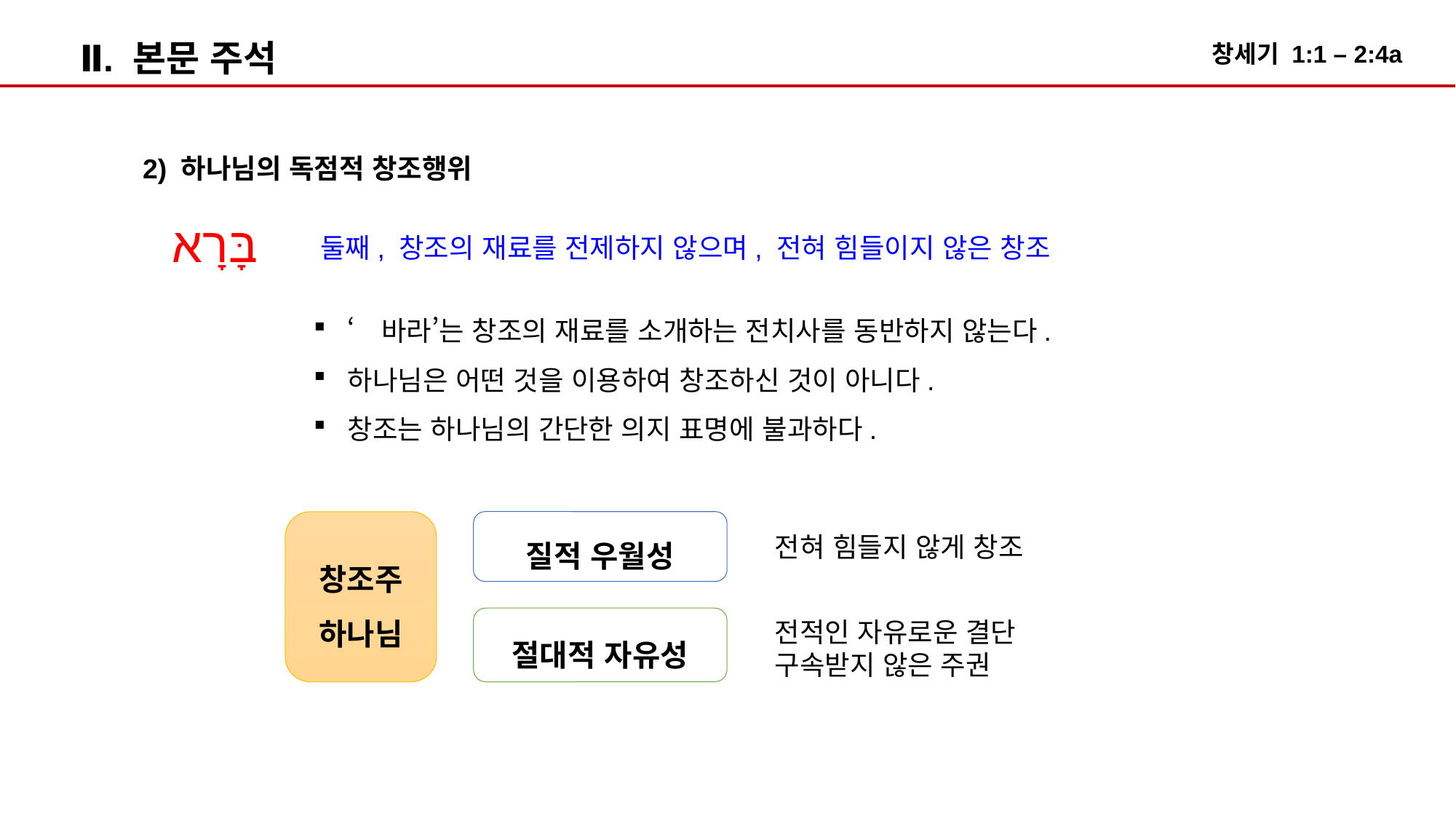

Ⅱ. 본문 주석
2) 하나님의 독점적 창조행위
בָּרָא
둘째, 창조의 재료를 전제하지 않으며, 전혀 힘들이지 않은 창조
‘바라’는 창조의 재료를 소개하는 전치사를 동반하지 않는다.
하나님은 어떤 것을 이용하여 창조하신 것이 아니다.
창조는 하나님의 간단한 의지 표명에 불과하다.
창조주
하나님
질적 우월성
전혀 힘들지 않게 창조
절대적 자유성
전적인 자유로운 결단
구속받지 않은 주권